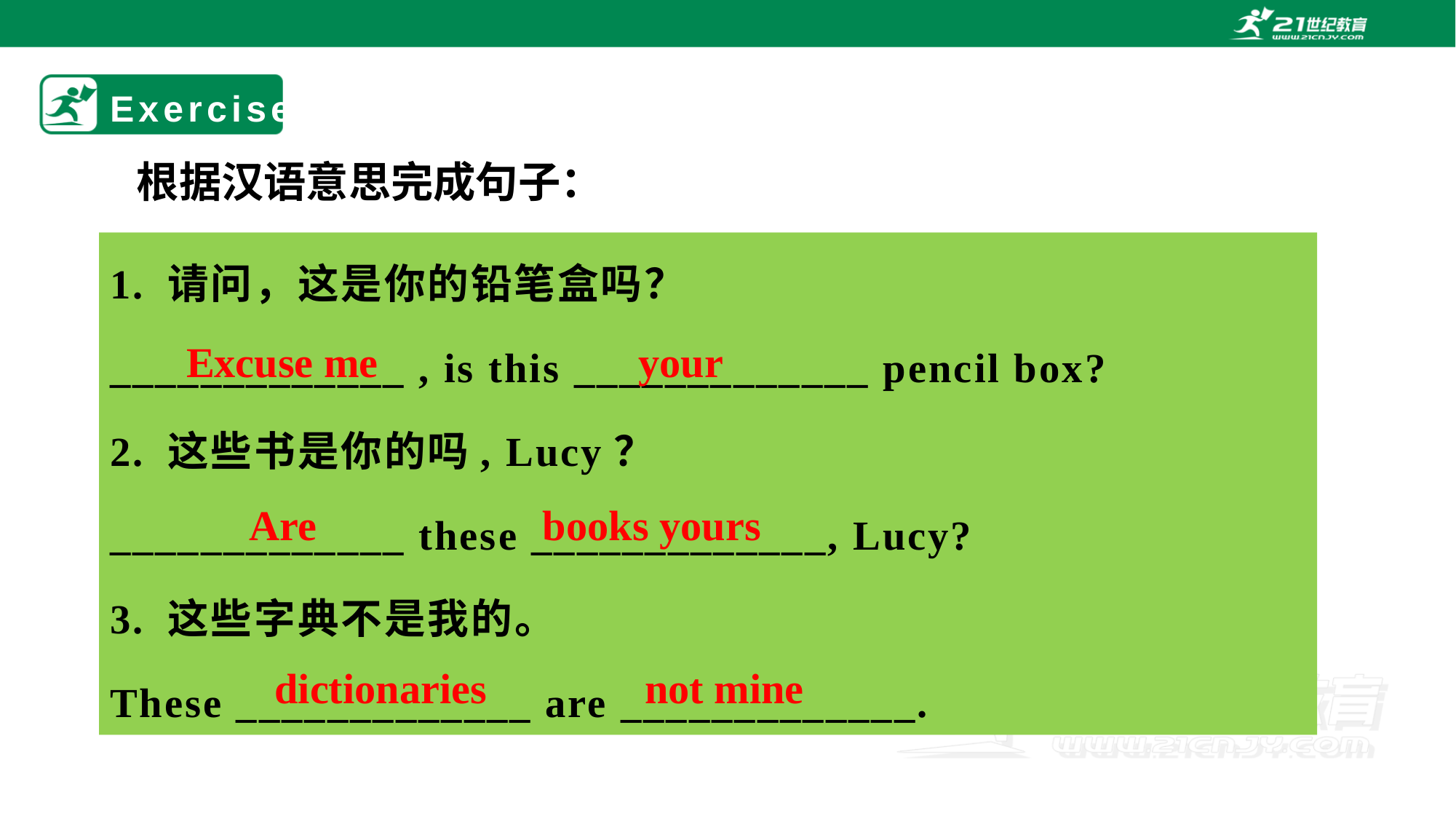

# Exercise
根据汉语意思完成句子：
1. 请问，这是你的铅笔盒吗？
_____________ , is this _____________ pencil box?
2. 这些书是你的吗, Lucy？
_____________ these _____________, Lucy?
3. 这些字典不是我的。
These _____________ are _____________.
Excuse me
your
Are
books yours
dictionaries
not mine